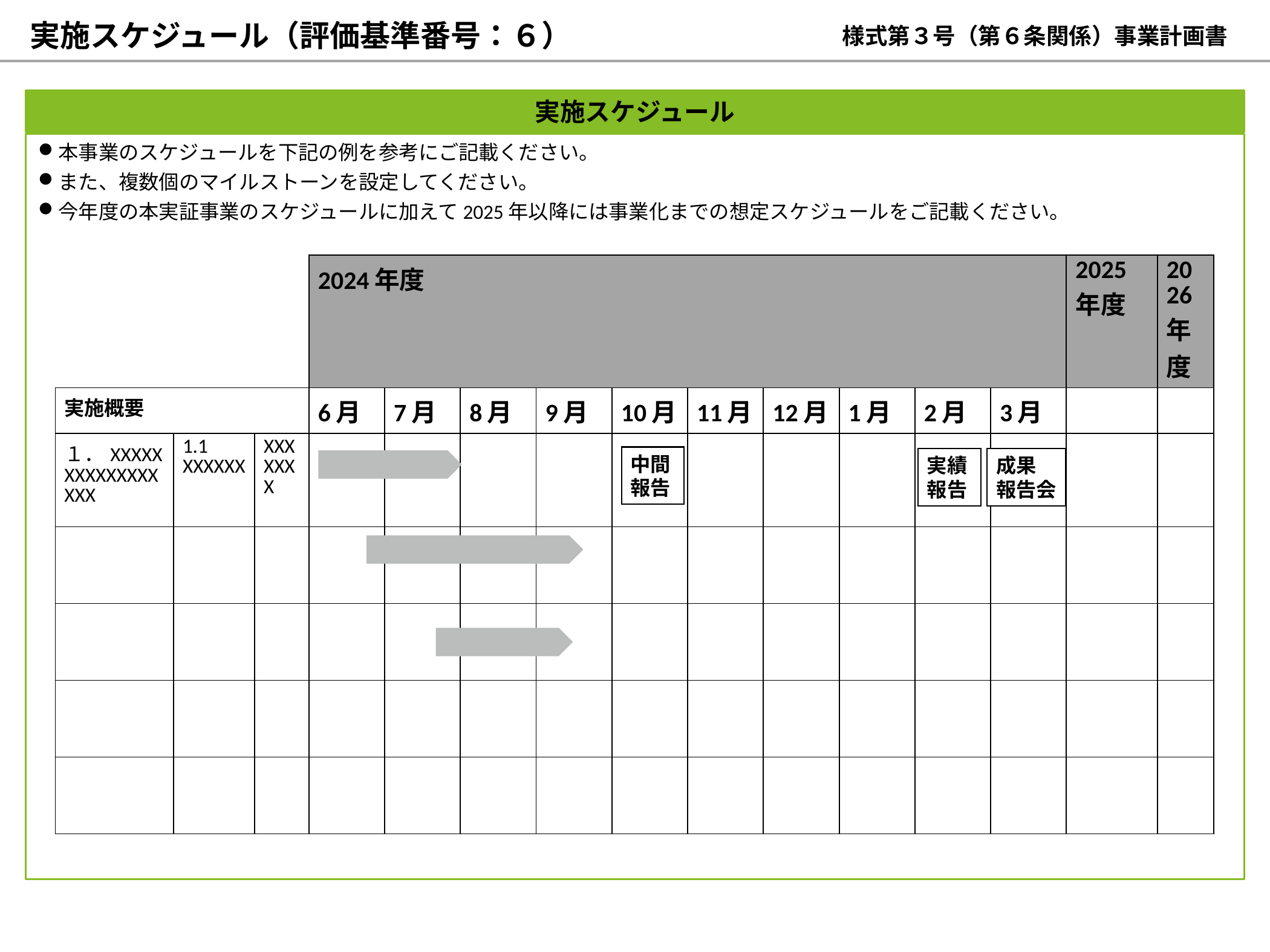

実施スケジュール（評価基準番号：６）
様式第３号（第６条関係）事業計画書

実施スケジュール

本事業のスケジュールを下記の例を参考にご記載ください。
また、複数個のマイルストーンを設定してください。
今年度の本実証事業のスケジュールに加えて2025年以降には事業化までの想定スケジュールをご記載ください。
|  |  |  | 2024年度 |  |  |  |  |  |  | 2025年 |  |  | 2025年度 | 2026年度 |
| --- | --- | --- | --- | --- | --- | --- | --- | --- | --- | --- | --- | --- | --- | --- |
| 実施概要 |  |  | 6月 | 7月 | 8月 | 9月 | 10月 | 11月 | 12月 | 1月 | 2月 | 3月 |  |  |
| １．XXXXXXXXXXXXXXXXX | 1.1 XXXXXX | XXXXXXX |  |  |  |  |  |  |  |  |  |  |  |  |
|  |  |  |  |  |  |  |  |  |  |  |  |  |  |  |
|  |  |  |  |  |  |  |  |  |  |  |  |  |  |  |
|  |  |  |  |  |  |  |  |  |  |  |  |  |  |  |
|  |  |  |  |  |  |  |  |  |  |  |  |  |  |  |
中間
報告
実績
報告
成果
報告会